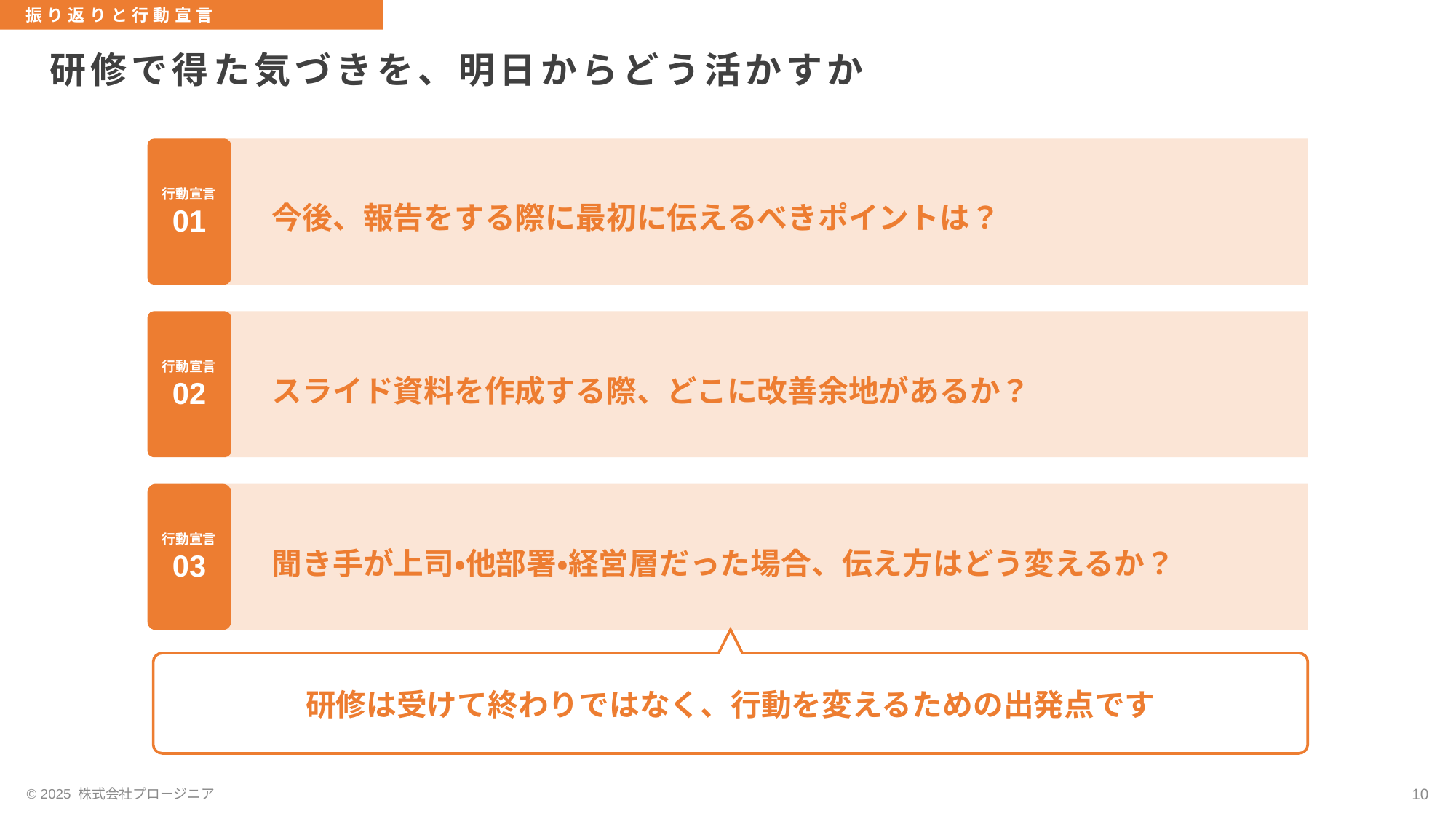

振り返りと行動宣言
# 研修で得た気づきを、明日からどう活かすか
行動宣言
01
今後、報告をする際に最初に伝えるべきポイントは？
行動宣言
02
スライド資料を作成する際、どこに改善余地があるか？
行動宣言
03
聞き手が上司・他部署・経営層だった場合、伝え方はどう変えるか？

研修は受けて終わりではなく、行動を変えるための出発点です
10
© 2025 株式会社プロージニア